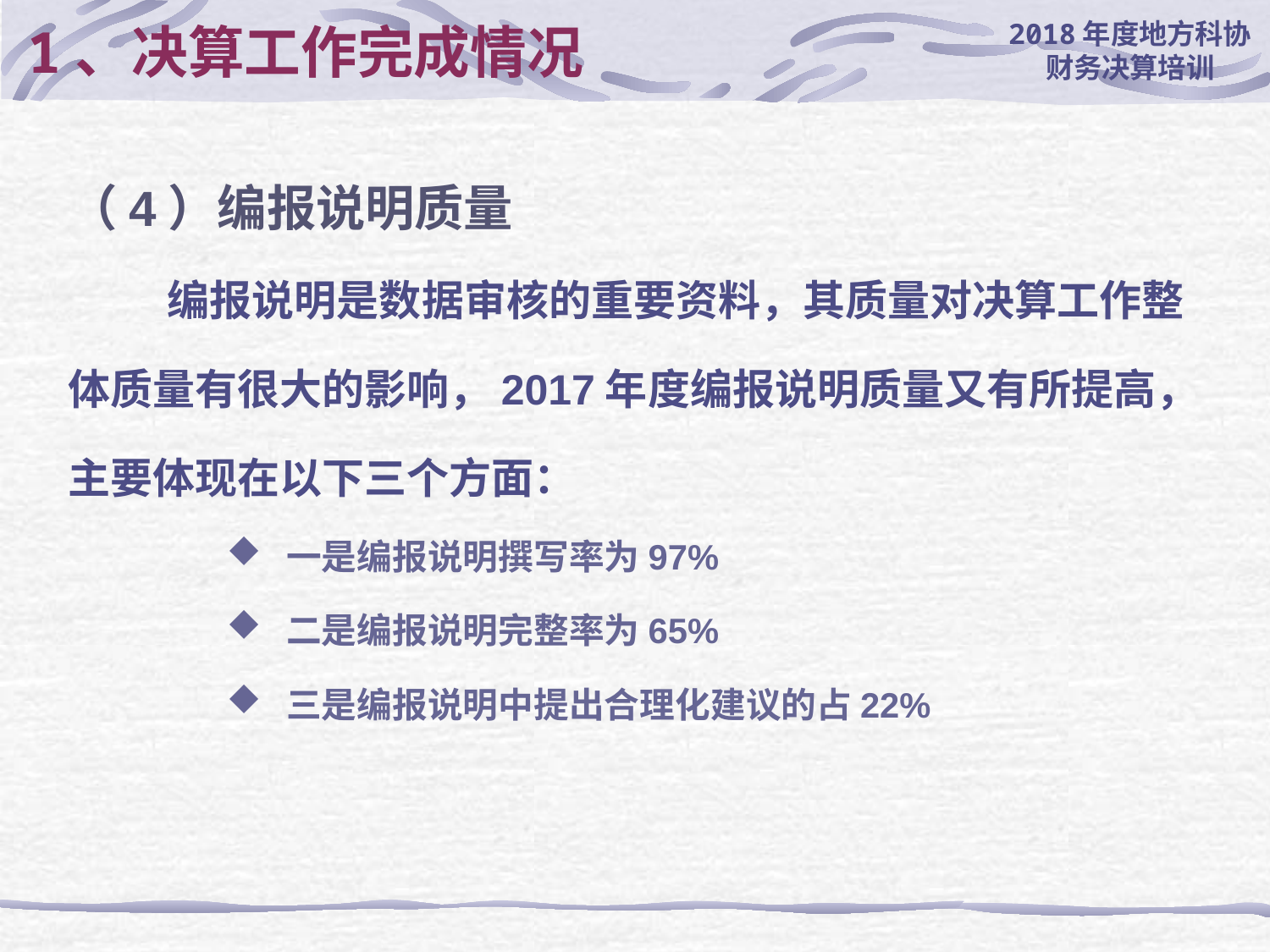

# 1、决算工作完成情况
（4）编报说明质量
编报说明是数据审核的重要资料，其质量对决算工作整体质量有很大的影响，2017年度编报说明质量又有所提高，主要体现在以下三个方面：
  一是编报说明撰写率为97%
  二是编报说明完整率为65%
  三是编报说明中提出合理化建议的占22%